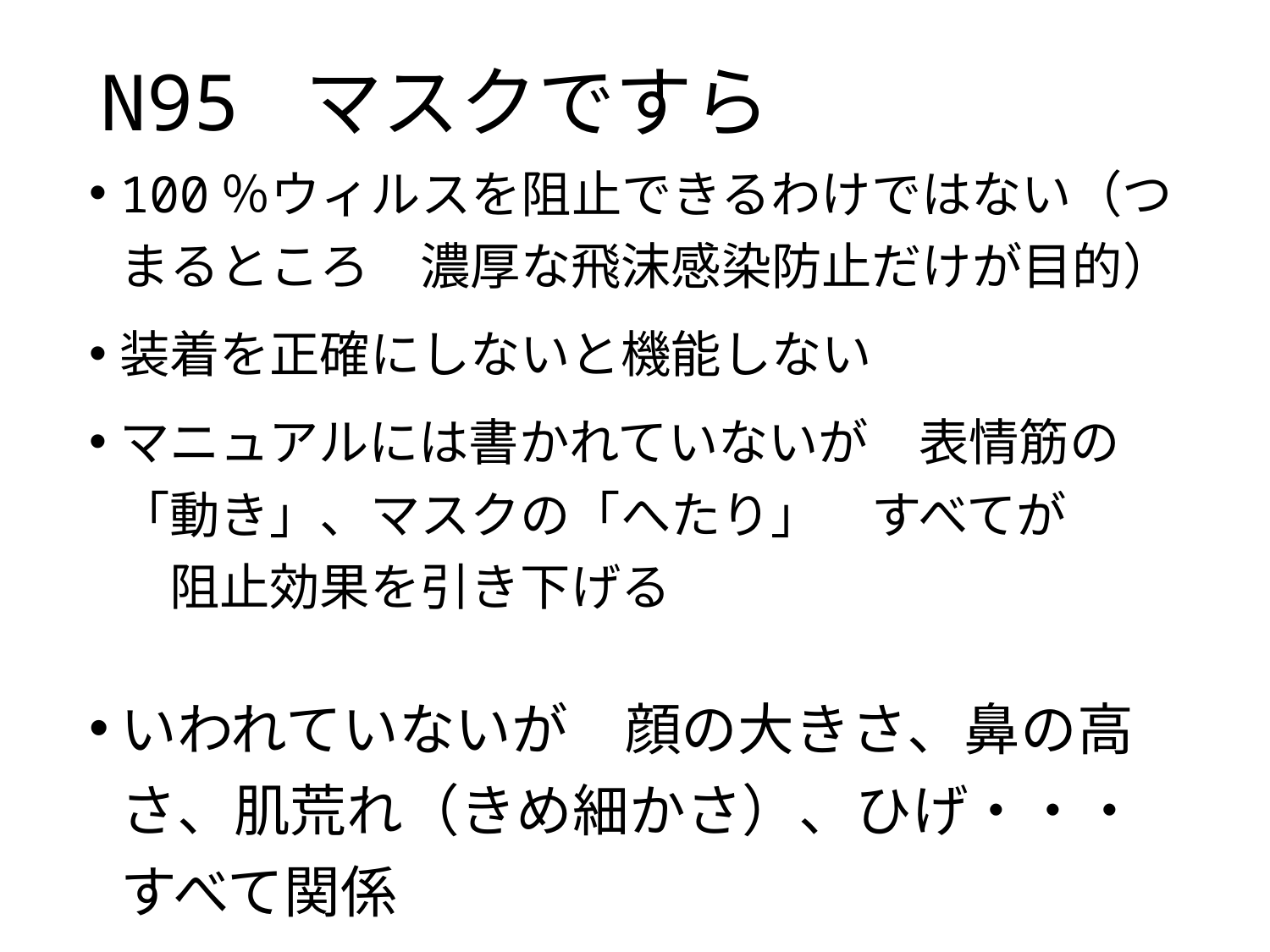

# N95 マスクですら
100％ウィルスを阻止できるわけではない（つまるところ　濃厚な飛沫感染防止だけが目的）
装着を正確にしないと機能しない
マニュアルには書かれていないが　表情筋の「動き」、マスクの「へたり」　すべてが　　　阻止効果を引き下げる
いわれていないが　顔の大きさ、鼻の高さ、肌荒れ（きめ細かさ）、ひげ・・・すべて関係